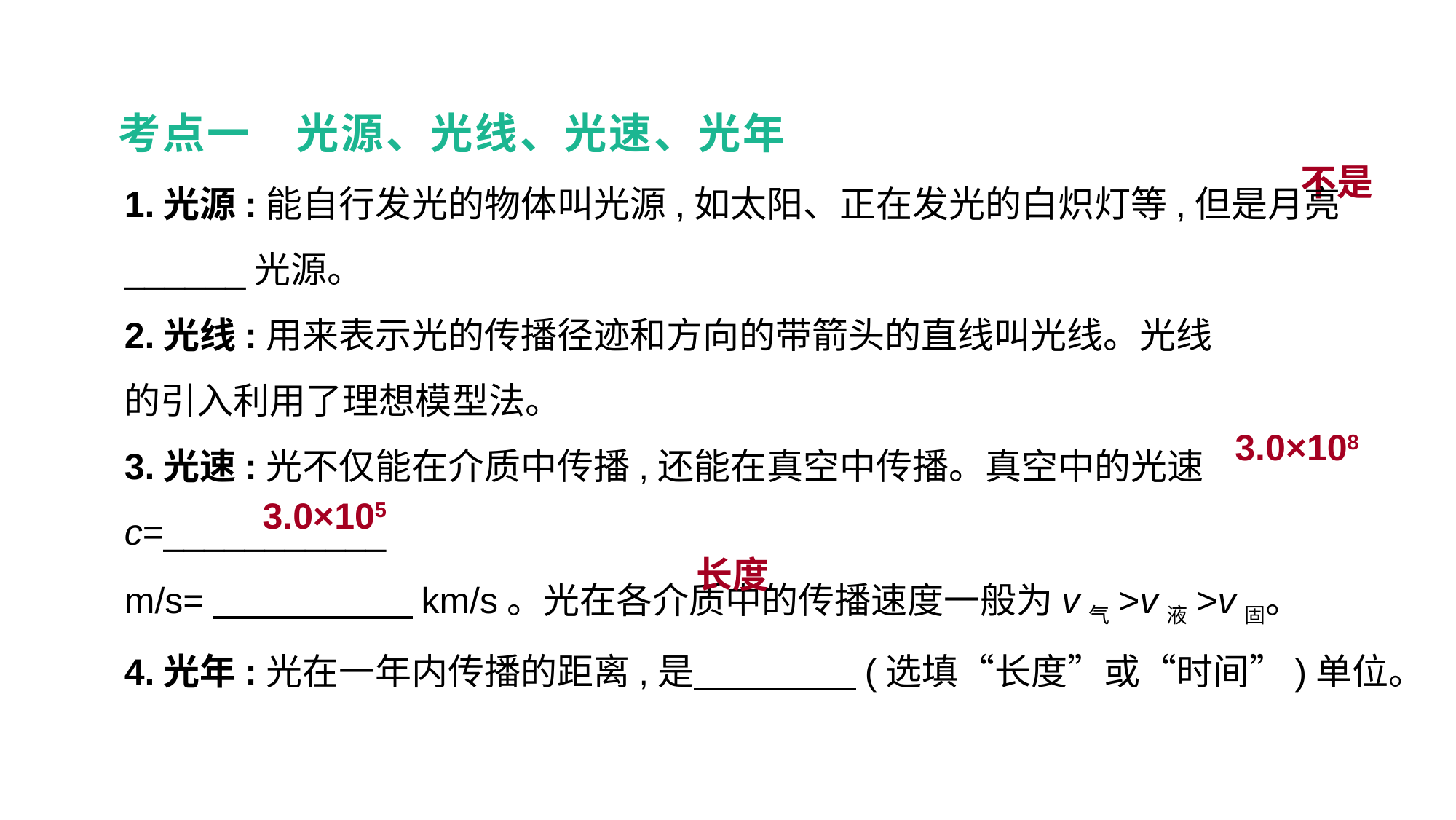

考点一　光源、光线、光速、光年
1.光源:能自行发光的物体叫光源,如太阳、正在发光的白炽灯等,但是月亮______光源。
2.光线:用来表示光的传播径迹和方向的带箭头的直线叫光线。光线
的引入利用了理想模型法。
3.光速:光不仅能在介质中传播,还能在真空中传播。真空中的光速c=___________
m/s=　　           　km/s。光在各介质中的传播速度一般为v气>v液>v固。
4.光年:光在一年内传播的距离,是　　  　　(选填“长度”或“时间”)单位。
 不是
3.0×108
3.0×105
长度